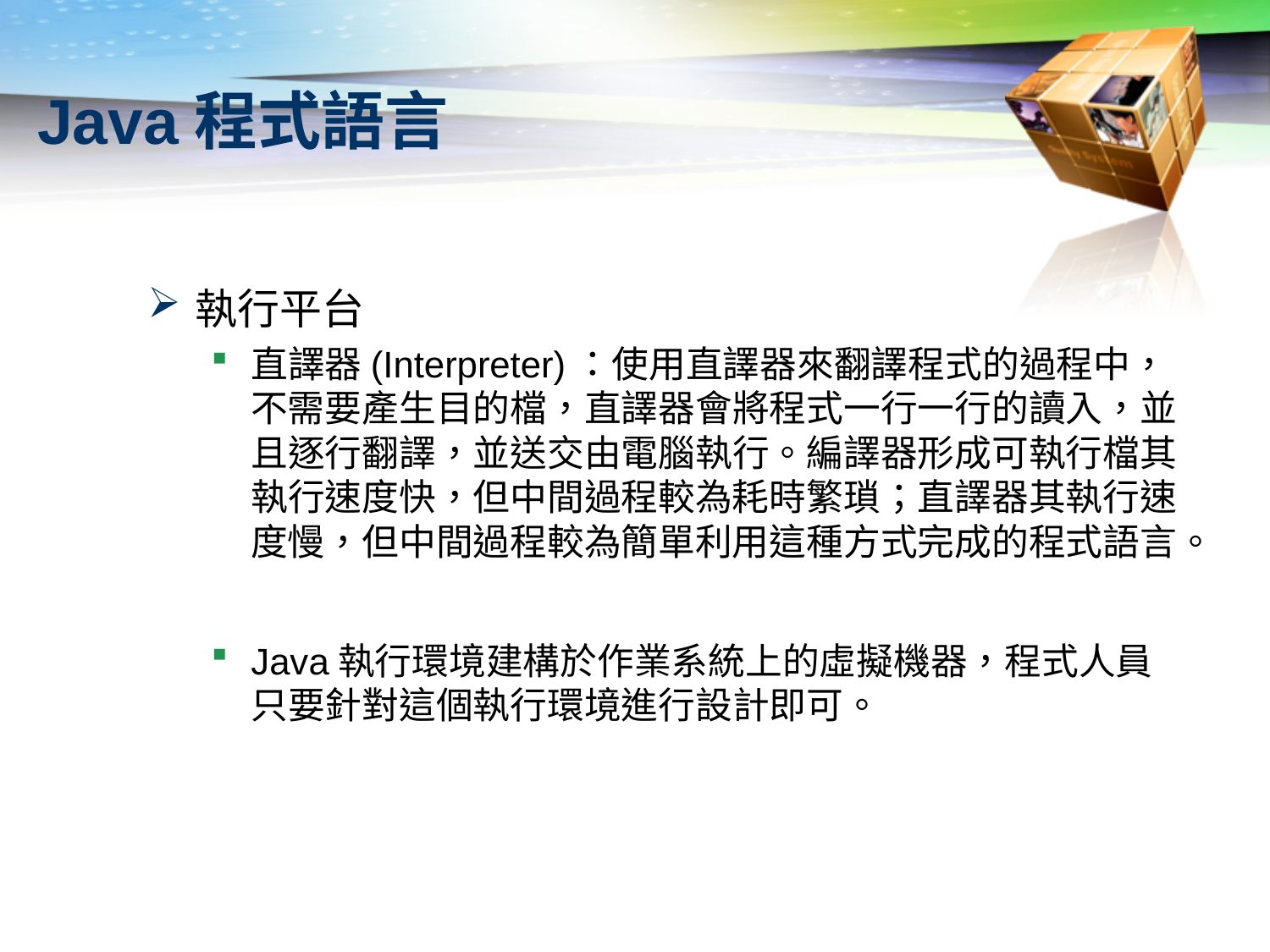

# Java程式語言
執行平台
直譯器(Interpreter)：使用直譯器來翻譯程式的過程中，不需要產生目的檔，直譯器會將程式一行一行的讀入，並且逐行翻譯，並送交由電腦執行。編譯器形成可執行檔其執行速度快，但中間過程較為耗時繁瑣；直譯器其執行速度慢，但中間過程較為簡單利用這種方式完成的程式語言。

Java執行環境建構於作業系統上的虛擬機器，程式人員只要針對這個執行環境進行設計即可。